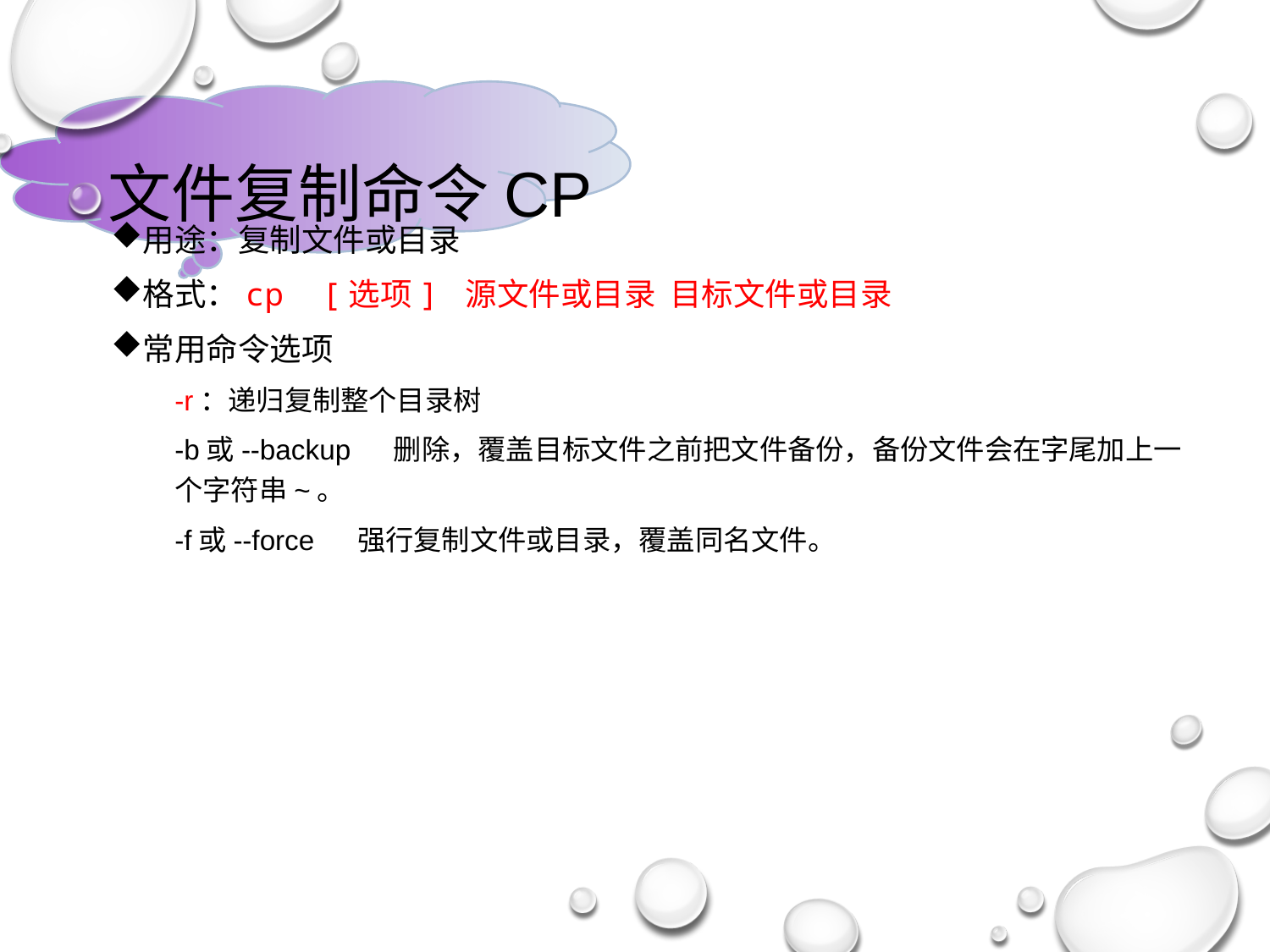

# 文件复制命令cp
用途：复制文件或目录
格式：cp  [选项] 源文件或目录  目标文件或目录
常用命令选项
-r：递归复制整个目录树
-b或--backup 　删除，覆盖目标文件之前把文件备份，备份文件会在字尾加上一个字符串~。
-f或--force 　强行复制文件或目录，覆盖同名文件。